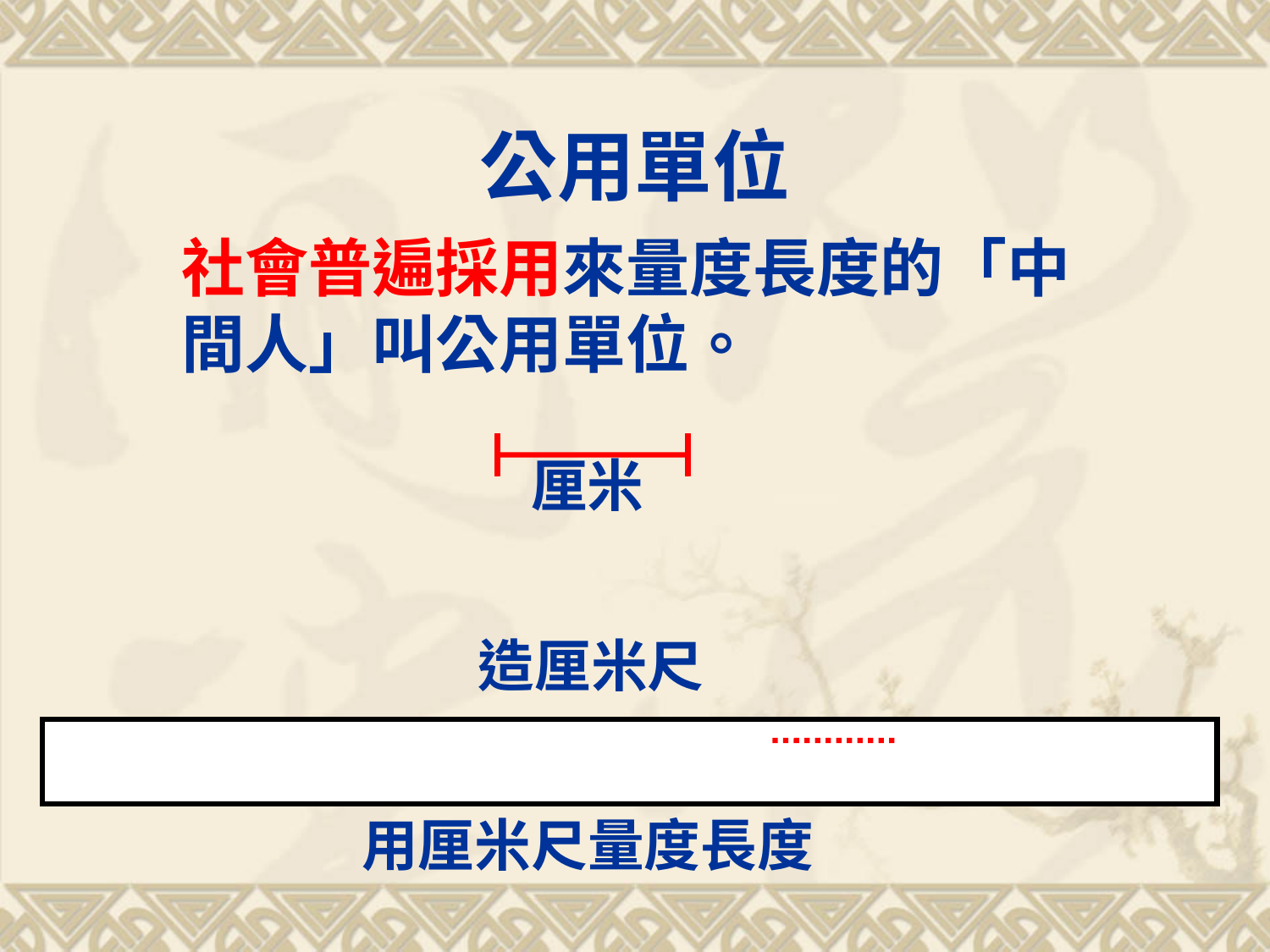

# 公用單位
社會普遍採用來量度長度的「中間人」叫公用單位。

厘米
造厘米尺

用厘米尺量度長度